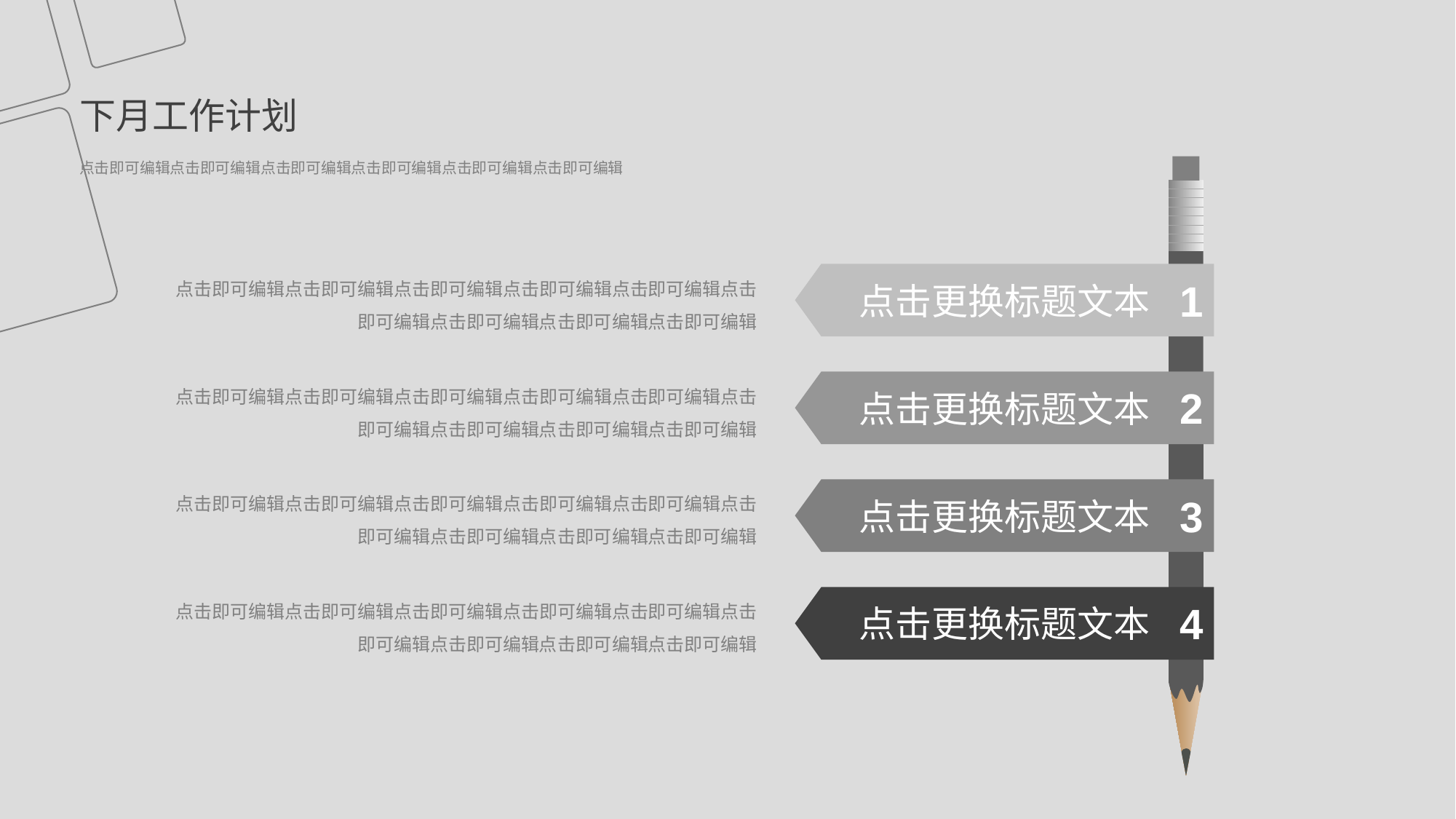

下月工作计划
点击即可编辑点击即可编辑点击即可编辑点击即可编辑点击即可编辑点击即可编辑

1

2

3

4
点击更换标题文本
点击更换标题文本
点击更换标题文本
点击更换标题文本
点击即可编辑点击即可编辑点击即可编辑点击即可编辑点击即可编辑点击即可编辑点击即可编辑点击即可编辑点击即可编辑
点击即可编辑点击即可编辑点击即可编辑点击即可编辑点击即可编辑点击即可编辑点击即可编辑点击即可编辑点击即可编辑
点击即可编辑点击即可编辑点击即可编辑点击即可编辑点击即可编辑点击即可编辑点击即可编辑点击即可编辑点击即可编辑
点击即可编辑点击即可编辑点击即可编辑点击即可编辑点击即可编辑点击即可编辑点击即可编辑点击即可编辑点击即可编辑